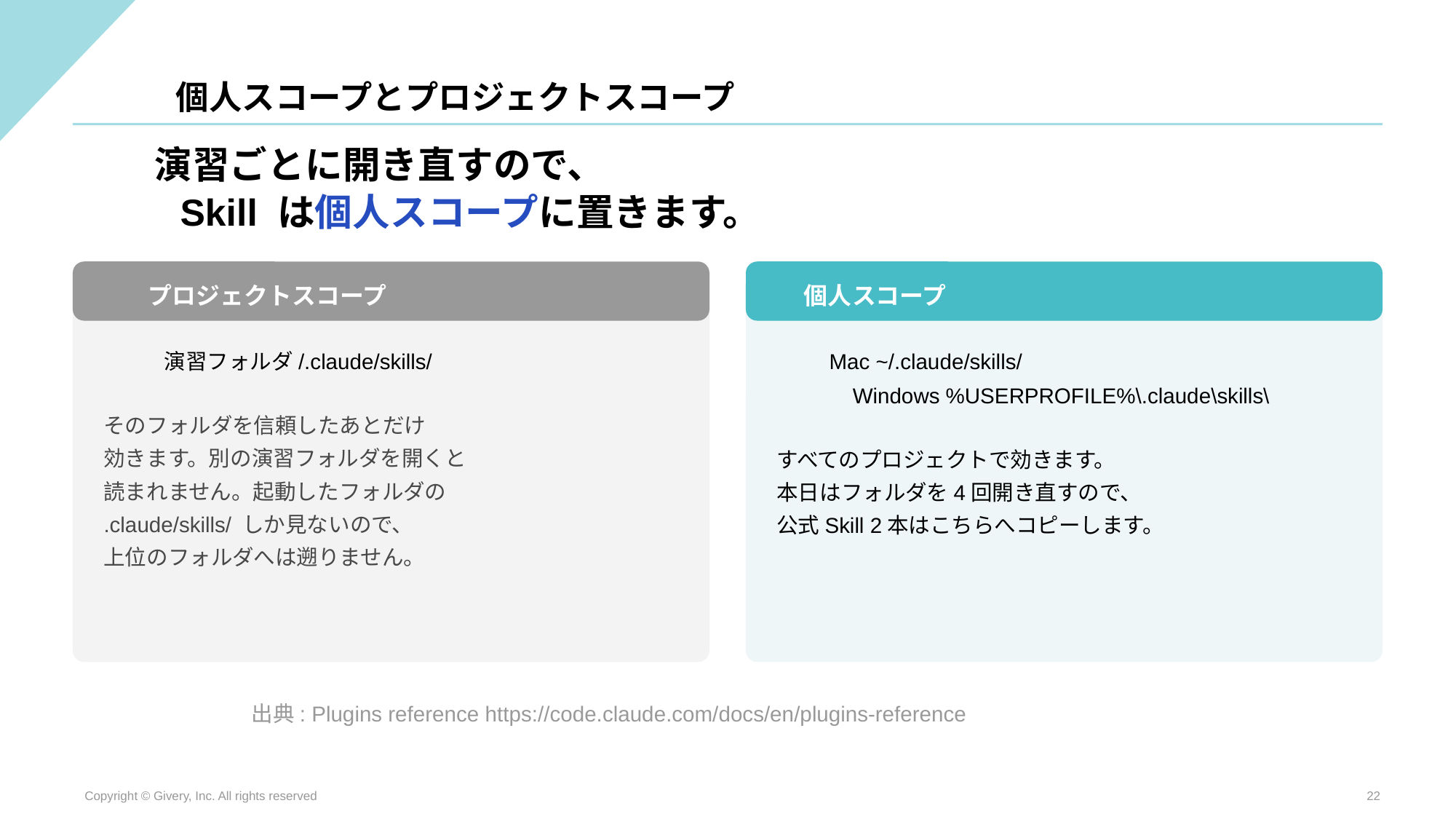

個人スコープとプロジェクトスコープ

演習ごとに開き直すので、
Skill は個人スコープに置きます。

プロジェクトスコープ
個人スコープ
演習フォルダ/.claude/skills/
Mac ~/.claude/skills/
Windows %USERPROFILE%\.claude\skills\
そのフォルダを信頼したあとだけ
効きます。別の演習フォルダを開くと
読まれません。起動したフォルダの
.claude/skills/ しか見ないので、
上位のフォルダへは遡りません。
すべてのプロジェクトで効きます。
本日はフォルダを4回開き直すので、
公式Skill 2本はこちらへコピーします。
出典: Plugins reference https://code.claude.com/docs/en/plugins-reference
Copyright © Givery, Inc. All rights reserved
22